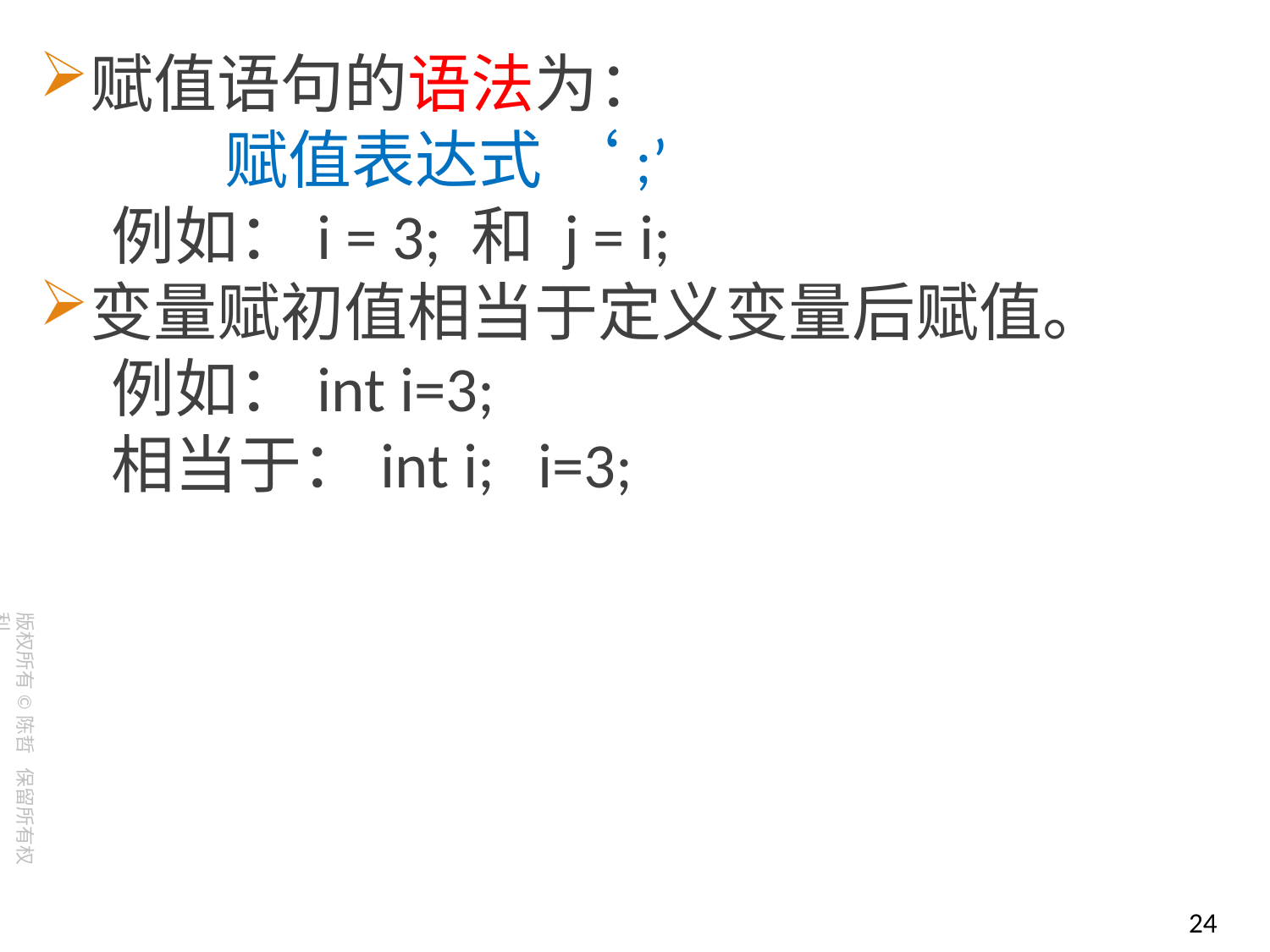

赋值语句的语法为：
            赋值表达式 ‘;’
    例如：i = 3; 和 j = i;
变量赋初值相当于定义变量后赋值。
  例如：int i=3;
  相当于：int i;   i=3;

24